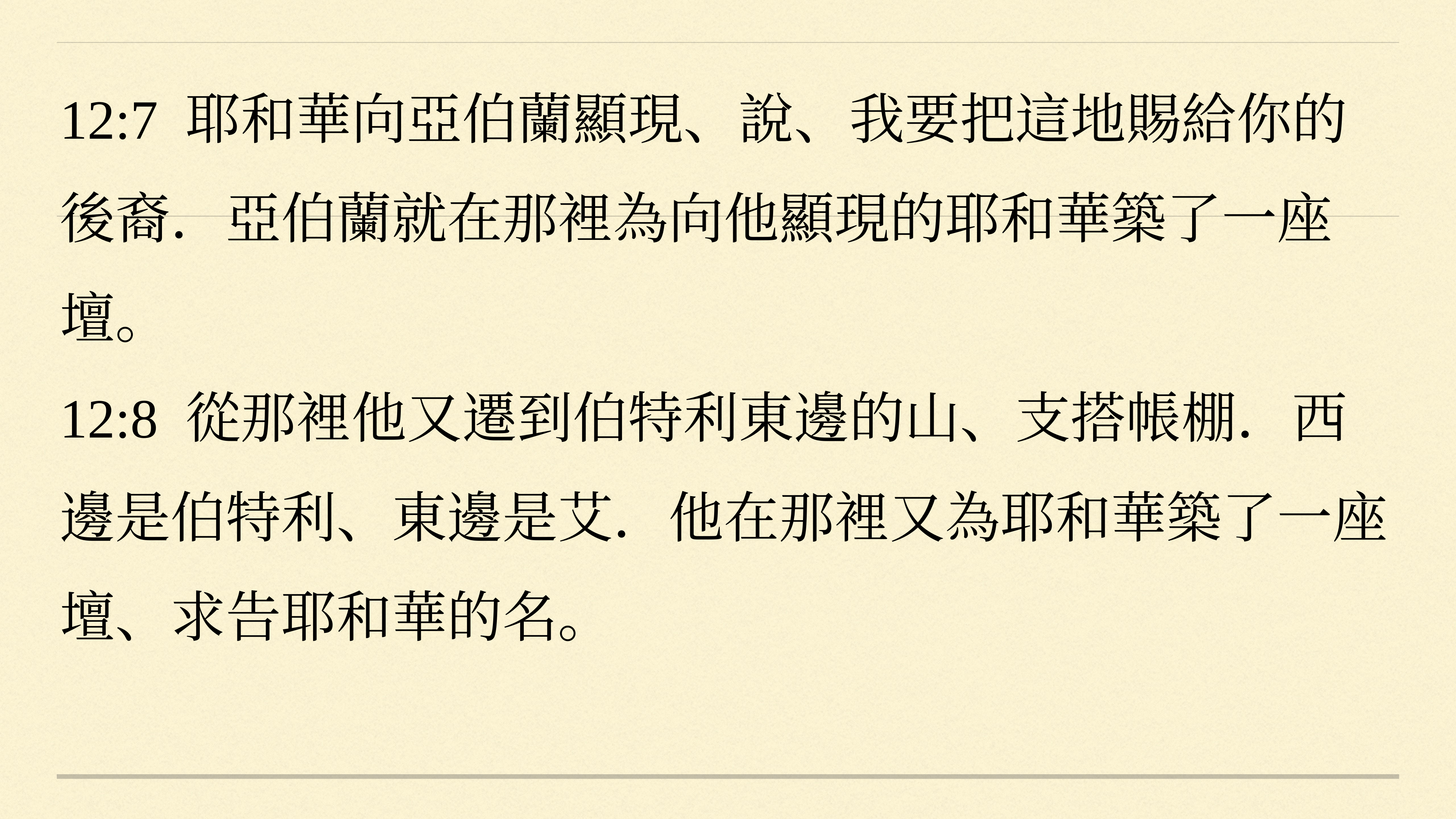

12:7 耶和華向亞伯蘭顯現、說、我要把這地賜給你的後裔．亞伯蘭就在那裡為向他顯現的耶和華築了一座壇。
12:8 從那裡他又遷到伯特利東邊的山、支搭帳棚．西邊是伯特利、東邊是艾．他在那裡又為耶和華築了一座壇、求告耶和華的名。
#